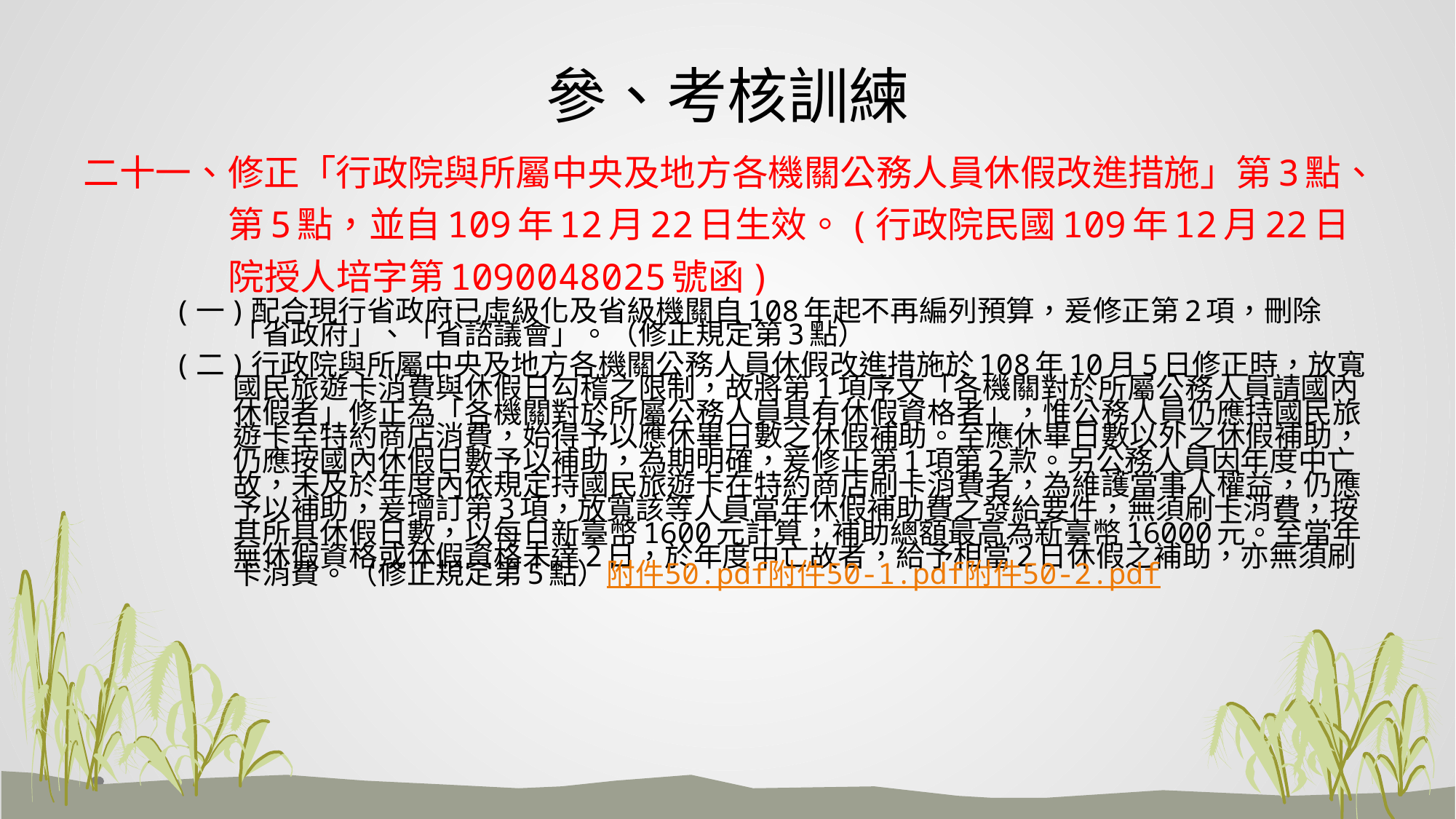

# 參、考核訓練
二十一、修正「行政院與所屬中央及地方各機關公務人員休假改進措施」第3點、第5點，並自109年12月22日生效。(行政院民國109年12月22日院授人培字第1090048025號函)
(一)配合現行省政府已虛級化及省級機關自108年起不再編列預算，爰修正第2項，刪除「省政府」、「省諮議會」。（修正規定第3點）
(二)行政院與所屬中央及地方各機關公務人員休假改進措施於108年10月5日修正時，放寬國民旅遊卡消費與休假日勾稽之限制，故將第1項序文「各機關對於所屬公務人員請國內休假者」修正為「各機關對於所屬公務人員具有休假資格者」，惟公務人員仍應持國民旅遊卡至特約商店消費，始得予以應休畢日數之休假補助。至應休畢日數以外之休假補助，仍應按國內休假日數予以補助，為期明確，爰修正第1項第2款。另公務人員因年度中亡故，未及於年度內依規定持國民旅遊卡在特約商店刷卡消費者，為維護當事人權益，仍應予以補助，爰增訂第3項，放寬該等人員當年休假補助費之發給要件，無須刷卡消費，按其所具休假日數，以每日新臺幣1600元計算，補助總額最高為新臺幣16000元。至當年無休假資格或休假資格未達2日，於年度中亡故者，給予相當2日休假之補助，亦無須刷卡消費。（修正規定第5點）附件50.pdf附件50-1.pdf附件50-2.pdf